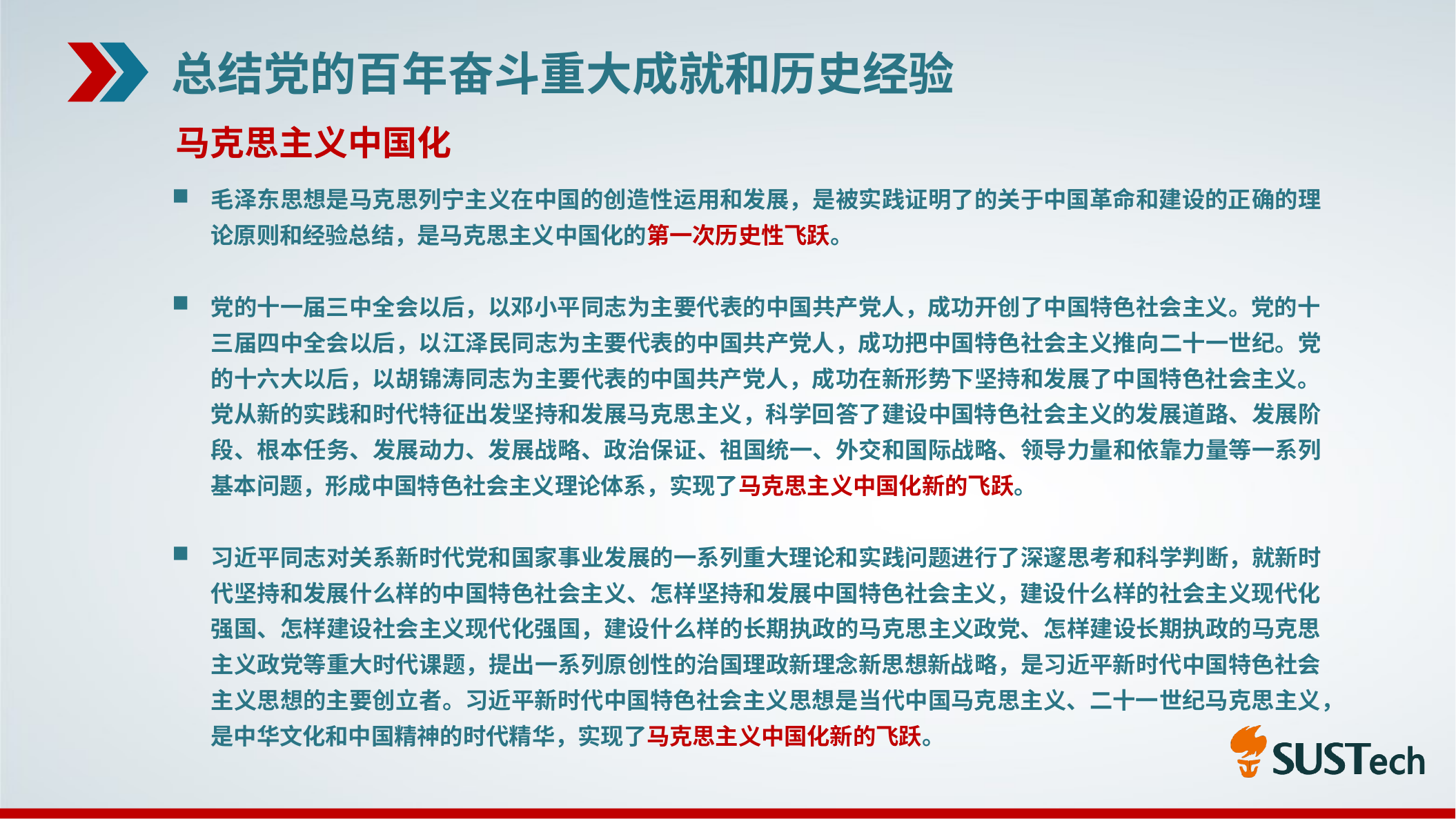

总结党的百年奋斗重大成就和历史经验
马克思主义中国化
毛泽东思想是马克思列宁主义在中国的创造性运用和发展，是被实践证明了的关于中国革命和建设的正确的理论原则和经验总结，是马克思主义中国化的第一次历史性飞跃。

党的十一届三中全会以后，以邓小平同志为主要代表的中国共产党人，成功开创了中国特色社会主义。党的十三届四中全会以后，以江泽民同志为主要代表的中国共产党人，成功把中国特色社会主义推向二十一世纪。党的十六大以后，以胡锦涛同志为主要代表的中国共产党人，成功在新形势下坚持和发展了中国特色社会主义。党从新的实践和时代特征出发坚持和发展马克思主义，科学回答了建设中国特色社会主义的发展道路、发展阶段、根本任务、发展动力、发展战略、政治保证、祖国统一、外交和国际战略、领导力量和依靠力量等一系列基本问题，形成中国特色社会主义理论体系，实现了马克思主义中国化新的飞跃。

习近平同志对关系新时代党和国家事业发展的一系列重大理论和实践问题进行了深邃思考和科学判断，就新时代坚持和发展什么样的中国特色社会主义、怎样坚持和发展中国特色社会主义，建设什么样的社会主义现代化强国、怎样建设社会主义现代化强国，建设什么样的长期执政的马克思主义政党、怎样建设长期执政的马克思主义政党等重大时代课题，提出一系列原创性的治国理政新理念新思想新战略，是习近平新时代中国特色社会主义思想的主要创立者。习近平新时代中国特色社会主义思想是当代中国马克思主义、二十一世纪马克思主义，是中华文化和中国精神的时代精华，实现了马克思主义中国化新的飞跃。